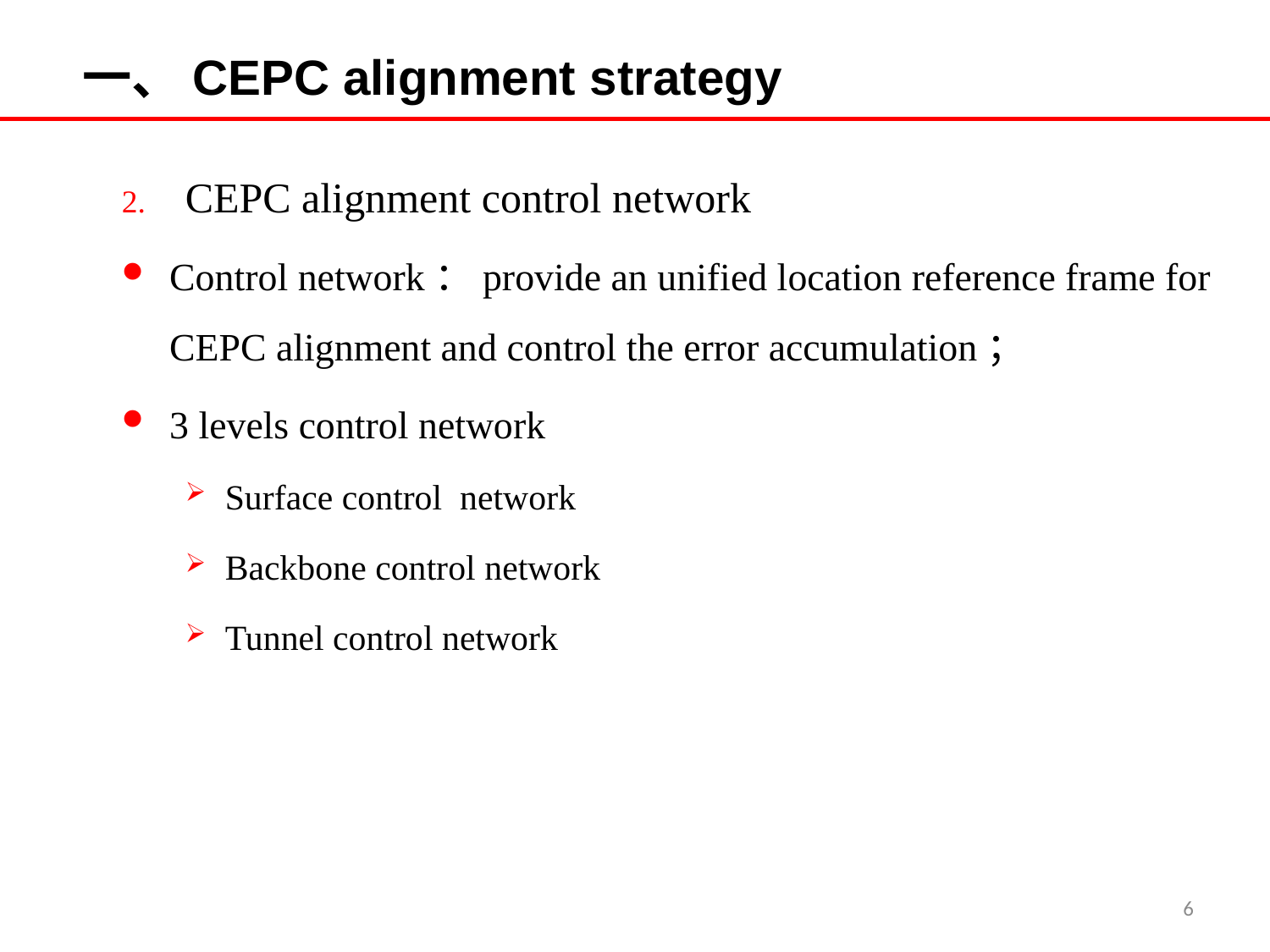

# 一、CEPC alignment strategy
CEPC alignment control network
Control network：provide an unified location reference frame for CEPC alignment and control the error accumulation；
3 levels control network
Surface control  network
Backbone control network
Tunnel control network
6